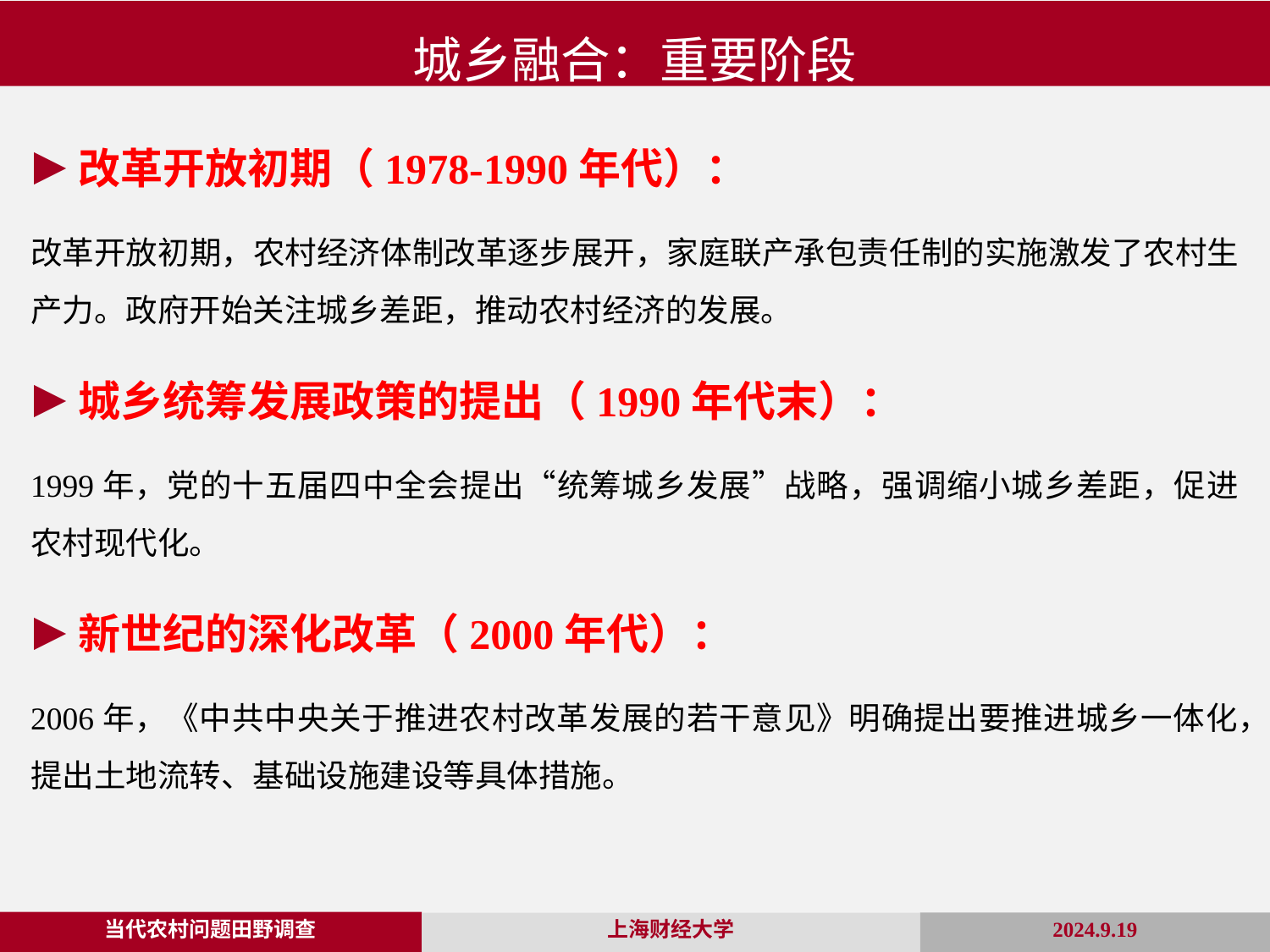

城乡融合：重要阶段
改革开放初期（1978-1990年代）：
改革开放初期，农村经济体制改革逐步展开，家庭联产承包责任制的实施激发了农村生产力。政府开始关注城乡差距，推动农村经济的发展。
城乡统筹发展政策的提出（1990年代末）：
1999年，党的十五届四中全会提出“统筹城乡发展”战略，强调缩小城乡差距，促进农村现代化。
新世纪的深化改革（2000年代）：
2006年，《中共中央关于推进农村改革发展的若干意见》明确提出要推进城乡一体化，提出土地流转、基础设施建设等具体措施。
当代农村问题田野调查
2024.9.19
上海财经大学